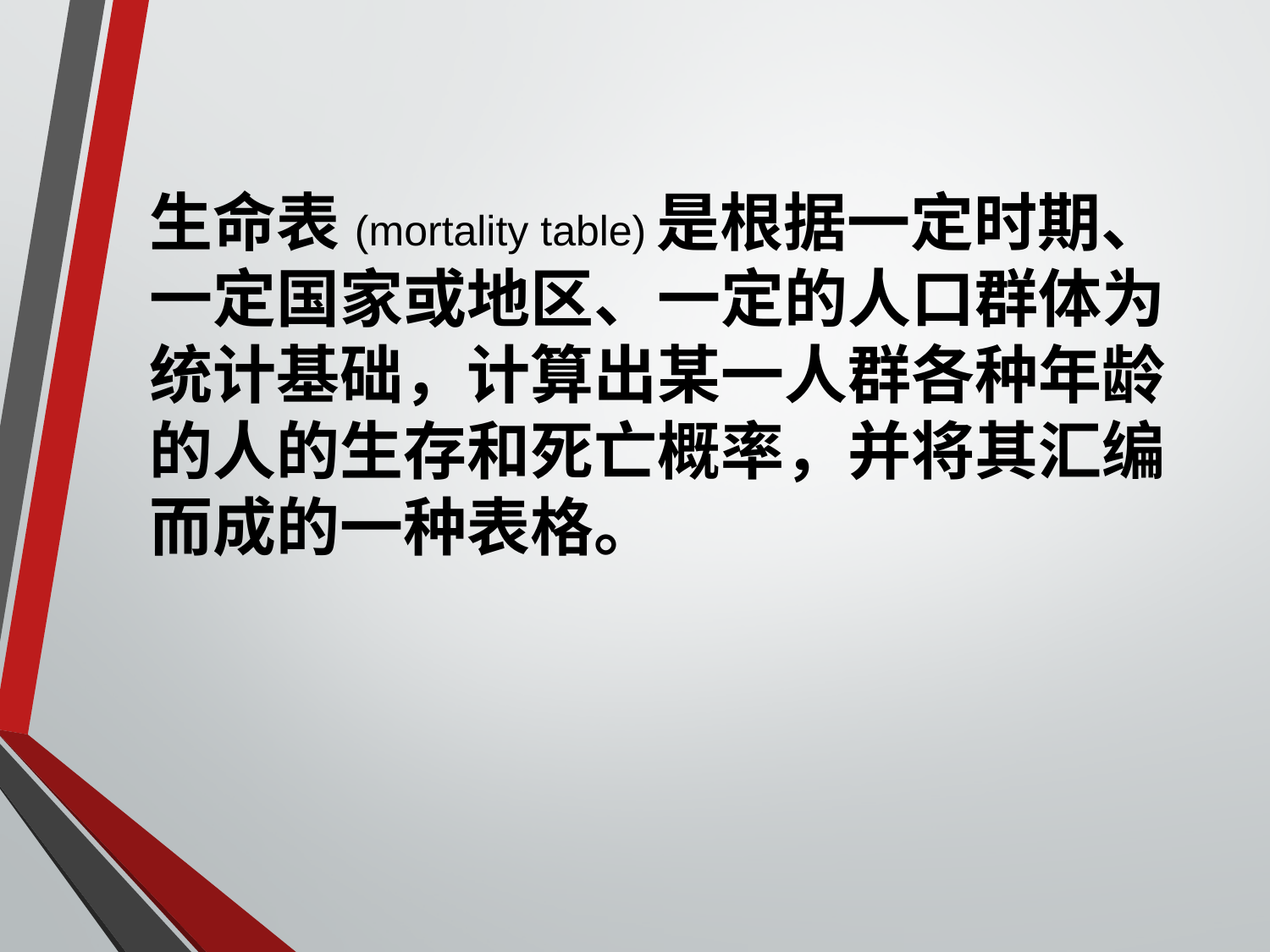

生命表(mortality table)是根据一定时期、一定国家或地区、一定的人口群体为统计基础，计算出某一人群各种年龄的人的生存和死亡概率，并将其汇编而成的一种表格。